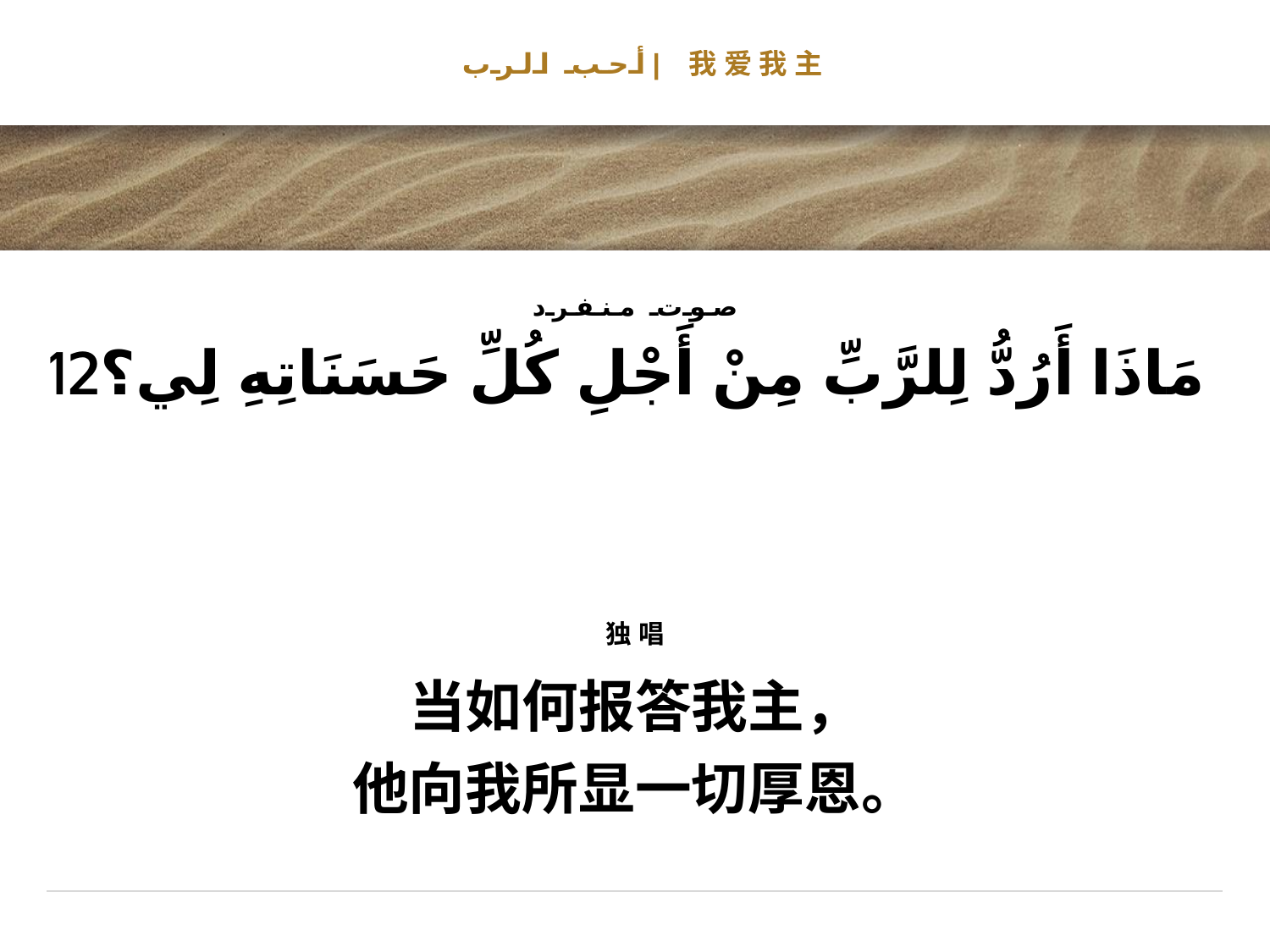

# أحب الرب| 我爱我主
صوت منفرد
12مَاذَا أَرُدُّ لِلرَّبِّ مِنْ أَجْلِ كُلِّ حَسَنَاتِهِ لِي؟
独唱
当如何报答我主，
他向我所显一切厚恩。